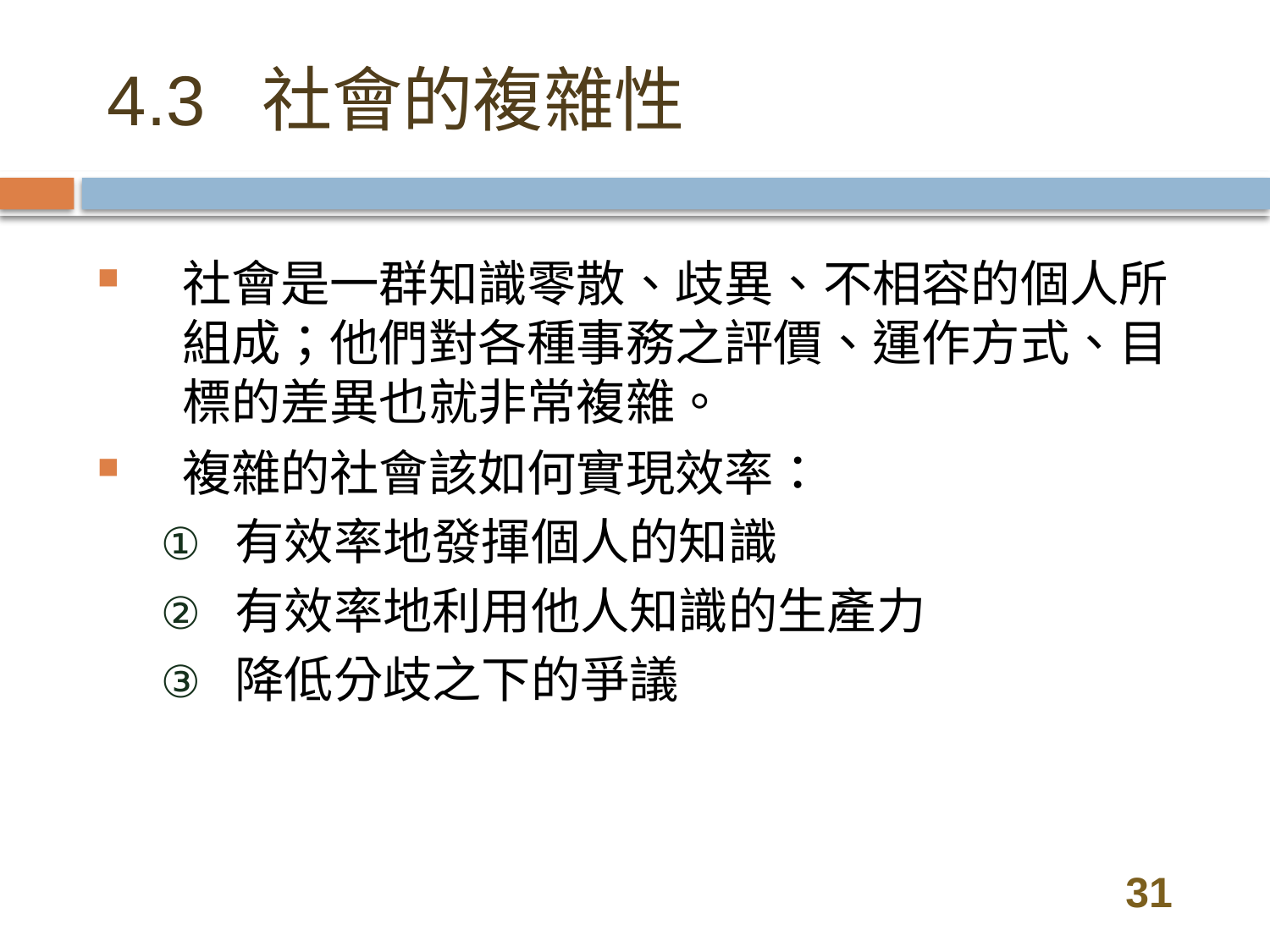

# 4.3  社會的複雜性
社會是一群知識零散、歧異、不相容的個人所組成；他們對各種事務之評價、運作方式、目標的差異也就非常複雜。
複雜的社會該如何實現效率：
有效率地發揮個人的知識
有效率地利用他人知識的生產力
降低分歧之下的爭議
31